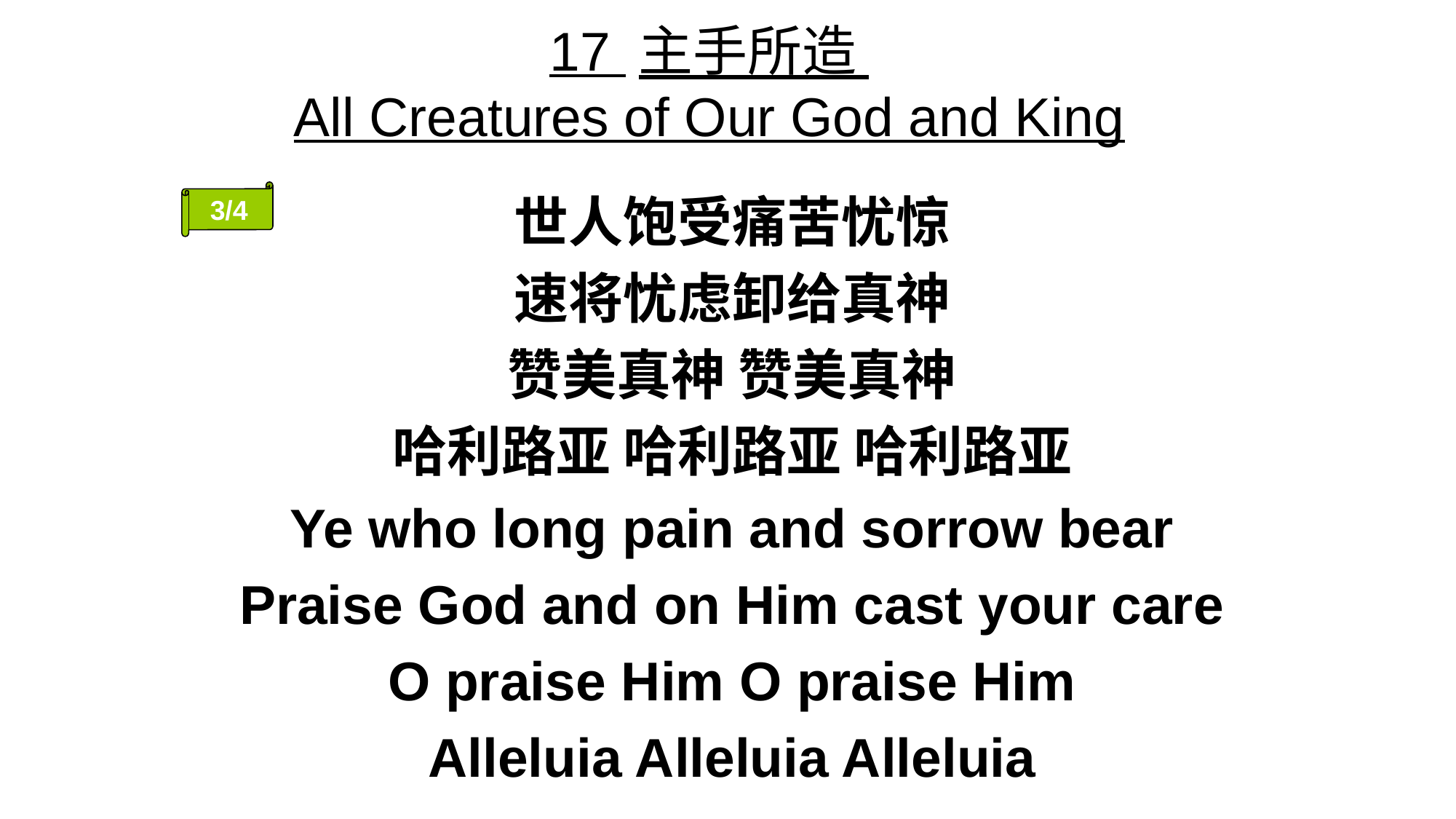

# 17 主手所造 All Creatures of Our God and King
3/4
世人饱受痛苦忧惊
速将忧虑卸给真神
赞美真神 赞美真神
哈利路亚 哈利路亚 哈利路亚
Ye who long pain and sorrow bear
Praise God and on Him cast your care
O praise Him O praise Him
Alleluia Alleluia Alleluia